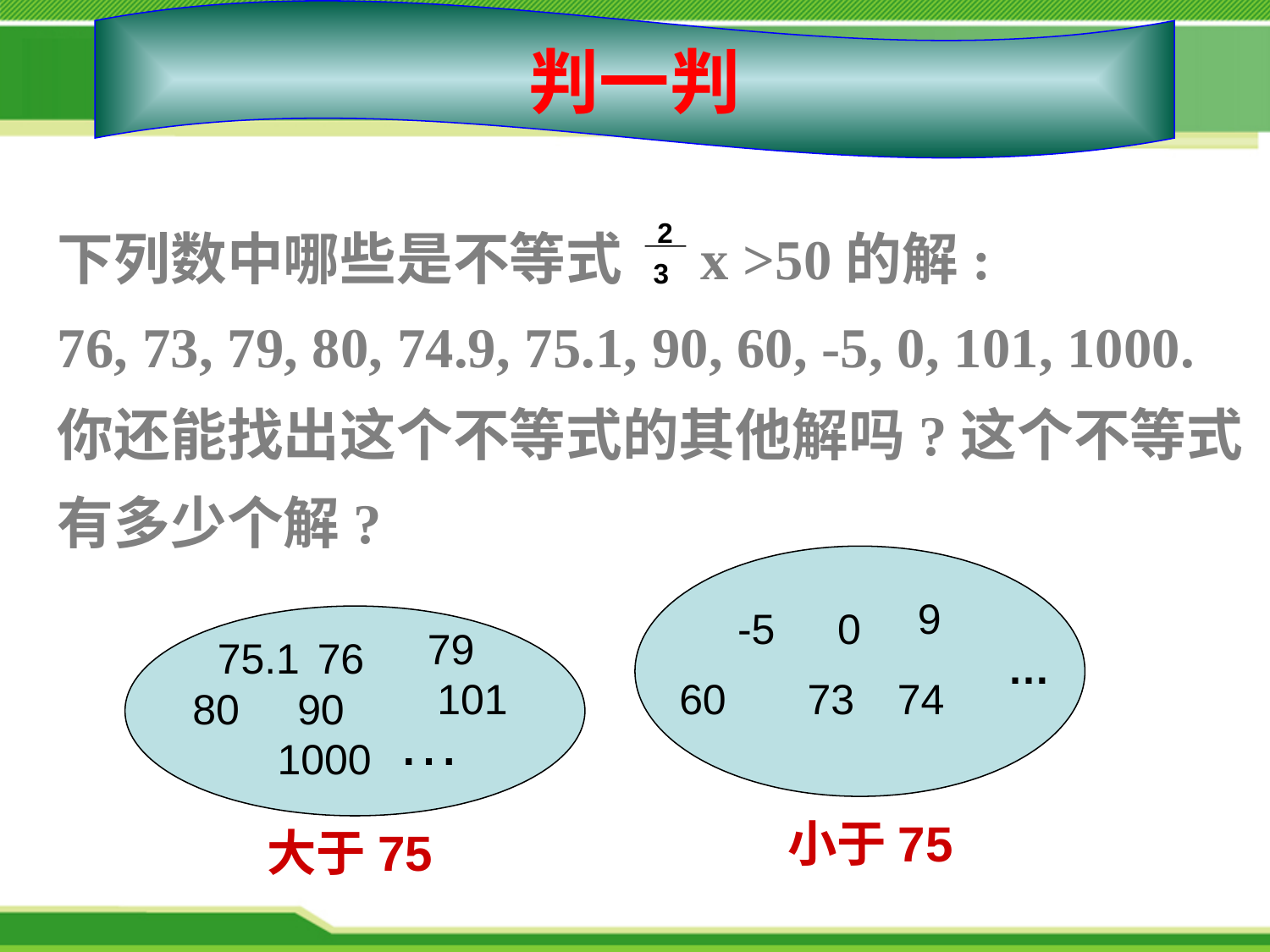

判一判
下列数中哪些是不等式     x >50的解:
76, 73, 79, 80, 74.9, 75.1, 90, 60, -5, 0, 101, 1000.
你还能找出这个不等式的其他解吗?这个不等式有多少个解?

2

3

9
-5
0

79
75.1
76
…
101
73
74
60
80
90
…
1000
小于75
大于75